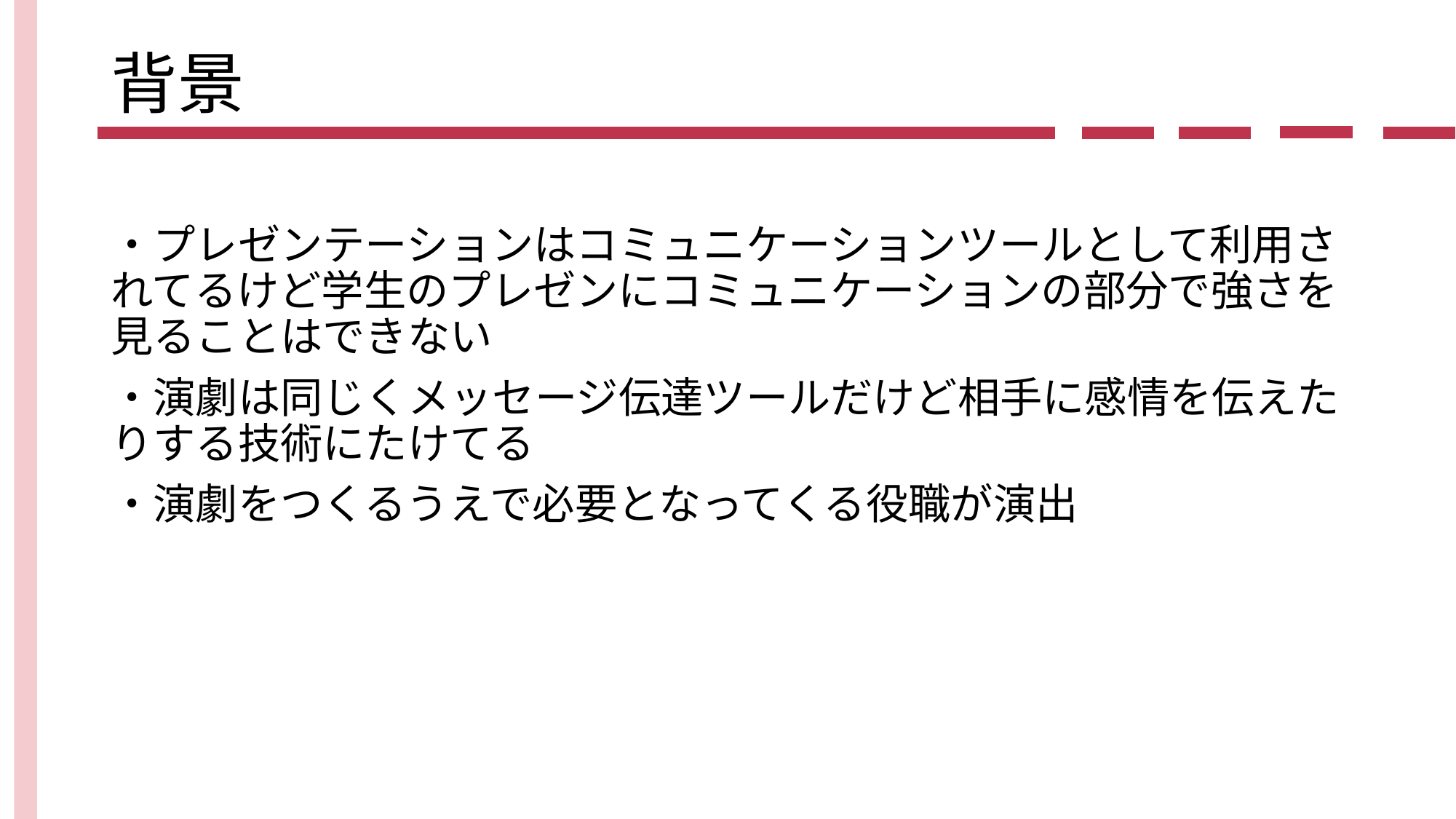

# 背景
・プレゼンテーションはコミュニケーションツールとして利用されてるけど学生のプレゼンにコミュニケーションの部分で強さを見ることはできない
・演劇は同じくメッセージ伝達ツールだけど相手に感情を伝えたりする技術にたけてる
・演劇をつくるうえで必要となってくる役職が演出